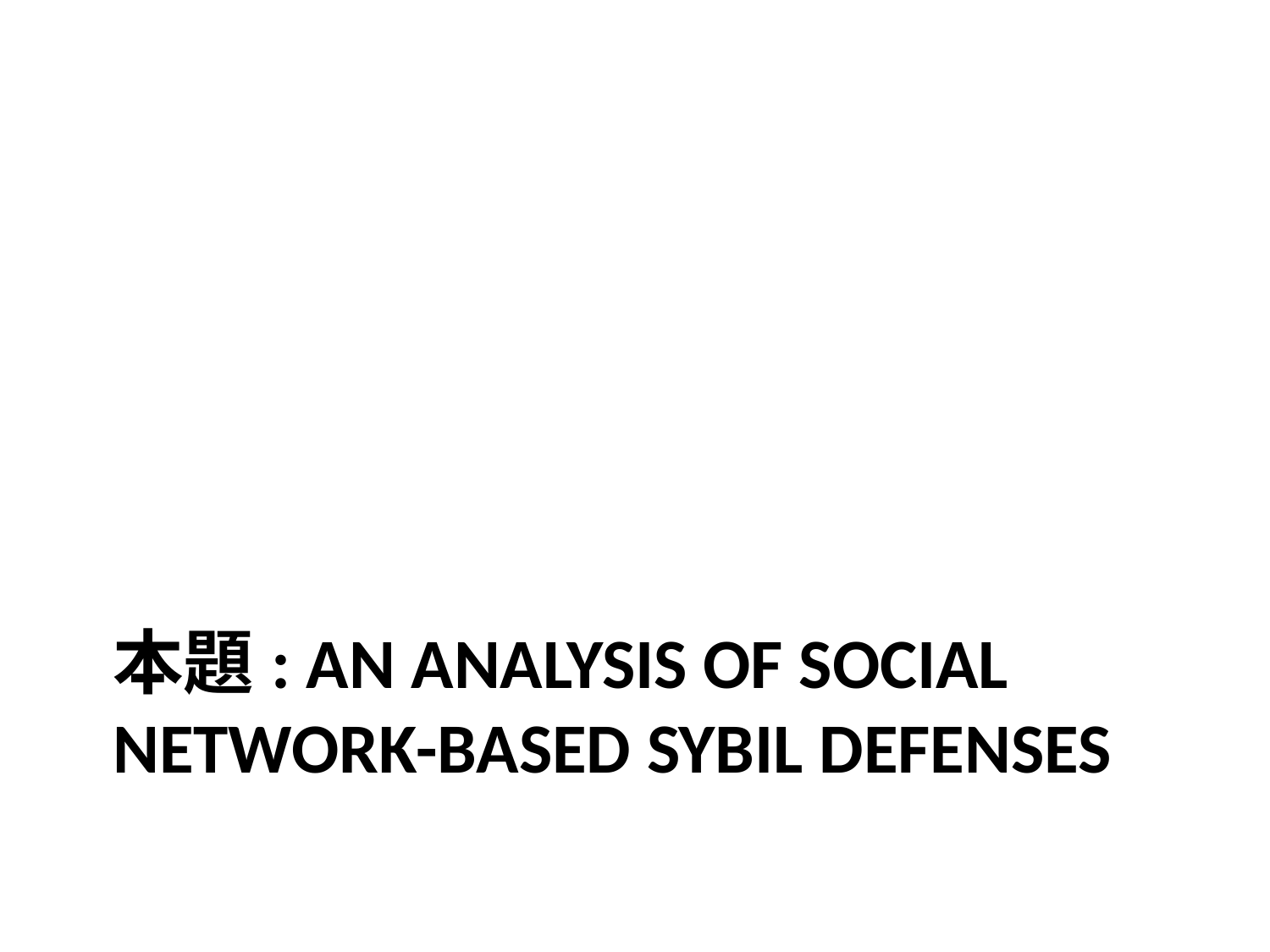

# 本題: An Analysis of Social Network-Based Sybil Defenses